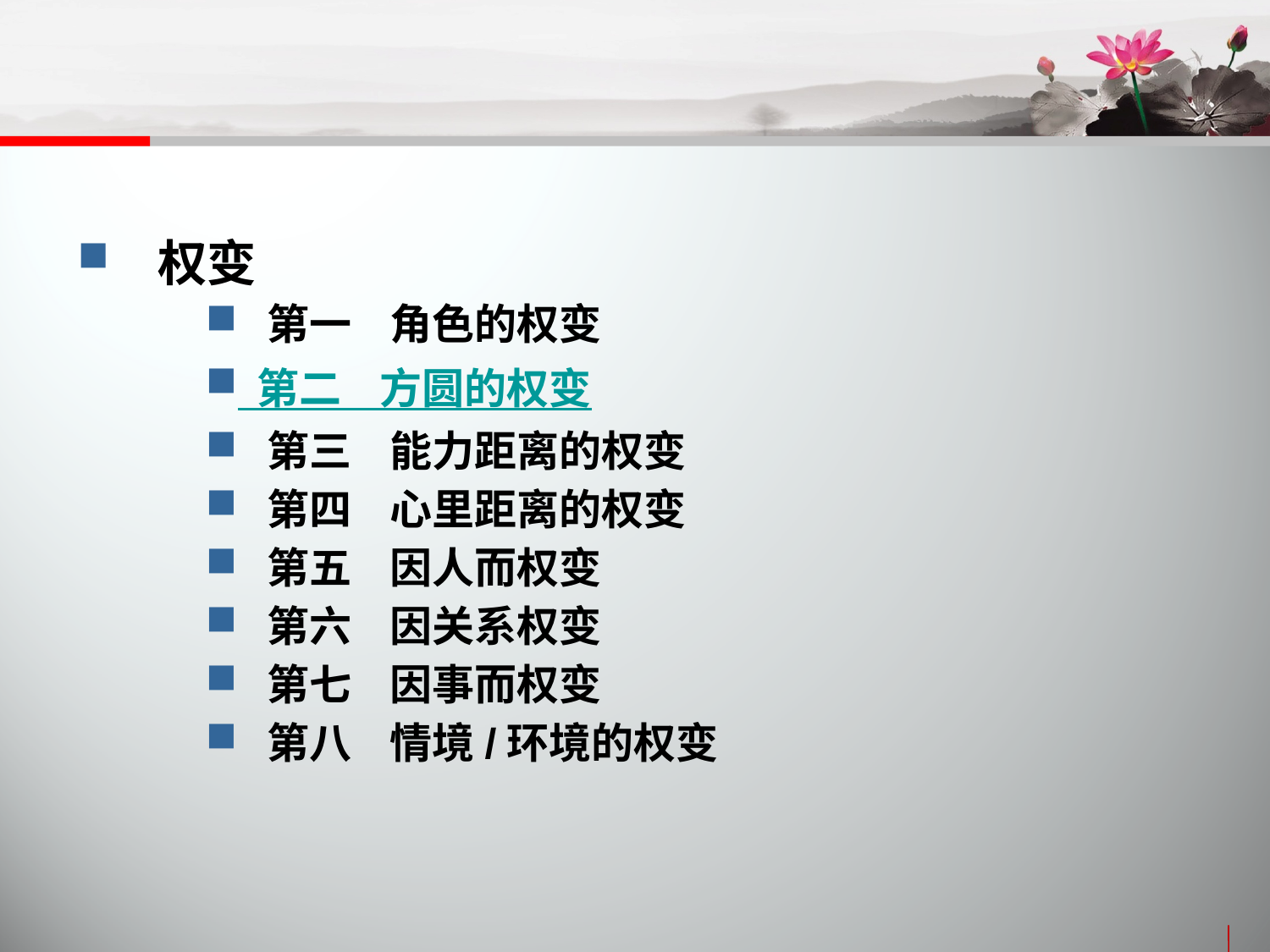

权变
  第一    角色的权变
  第二    方圆的权变
  第三    能力距离的权变
  第四    心里距离的权变
  第五    因人而权变
  第六    因关系权变
  第七    因事而权变
  第八    情境/环境的权变